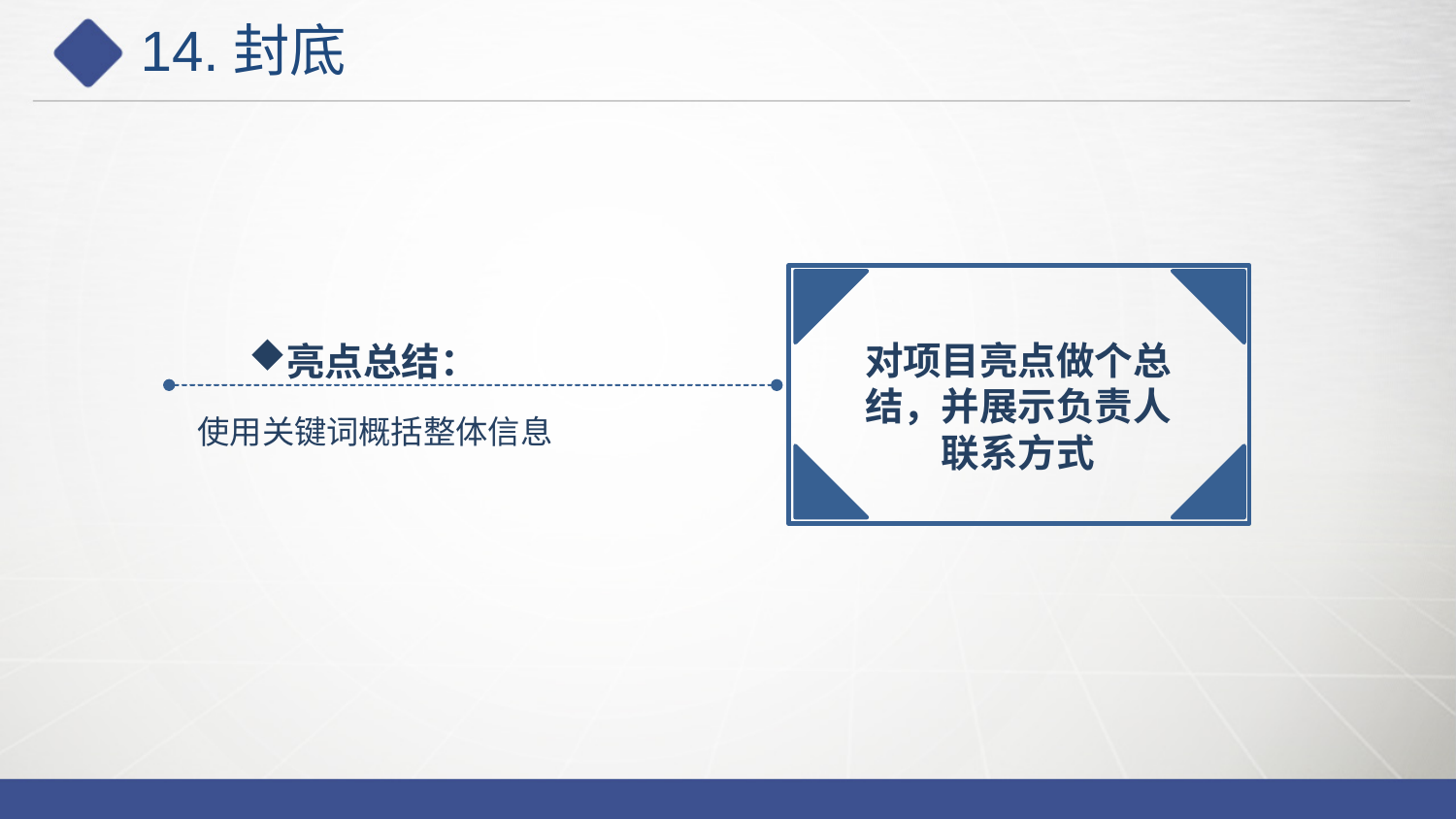

# 14.封底

亮点总结：
使用关键词概括整体信息

对项目亮点做个总结，并展示负责人联系方式